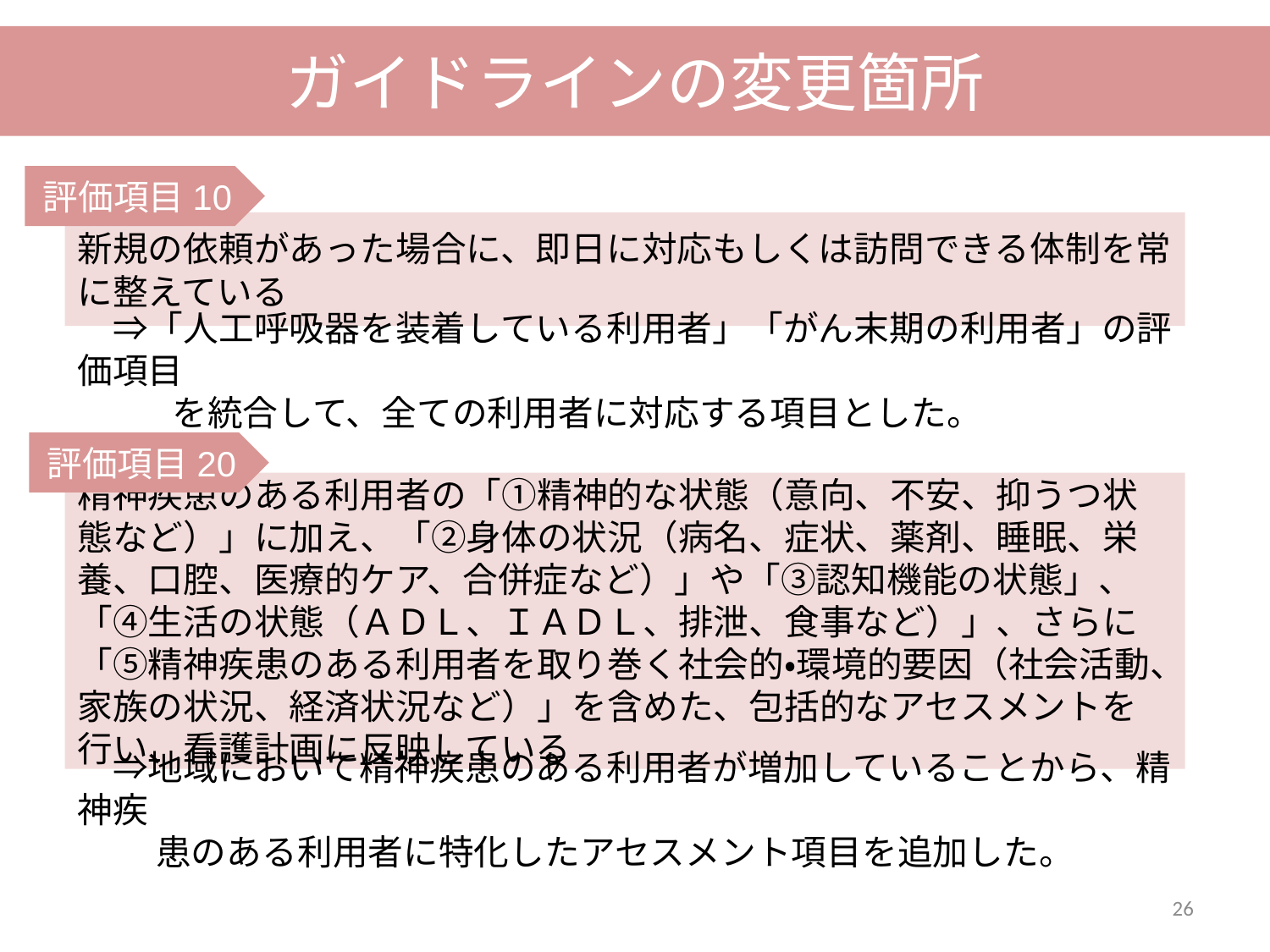

ガイドラインの変更箇所
評価項目10
新規の依頼があった場合に、即日に対応もしくは訪問できる体制を常に整えている
　⇒「人工呼吸器を装着している利用者」「がん末期の利用者」の評価項目
  　　を統合して、全ての利用者に対応する項目とした。
評価項目20
精神疾患のある利用者の「①精神的な状態（意向、不安、抑うつ状態など）」に加え、「②身体の状況（病名、症状、薬剤、睡眠、栄養、口腔、医療的ケア、合併症など）」や「③認知機能の状態」、「④生活の状態（ＡＤＬ、ＩＡＤＬ、排泄、食事など）」、さらに「⑤精神疾患のある利用者を取り巻く社会的・環境的要因（社会活動、家族の状況、経済状況など）」を含めた、包括的なアセスメントを行い、看護計画に反映している
　⇒地域において精神疾患のある利用者が増加していることから、精神疾
　　 患のある利用者に特化したアセスメント項目を追加した。
26